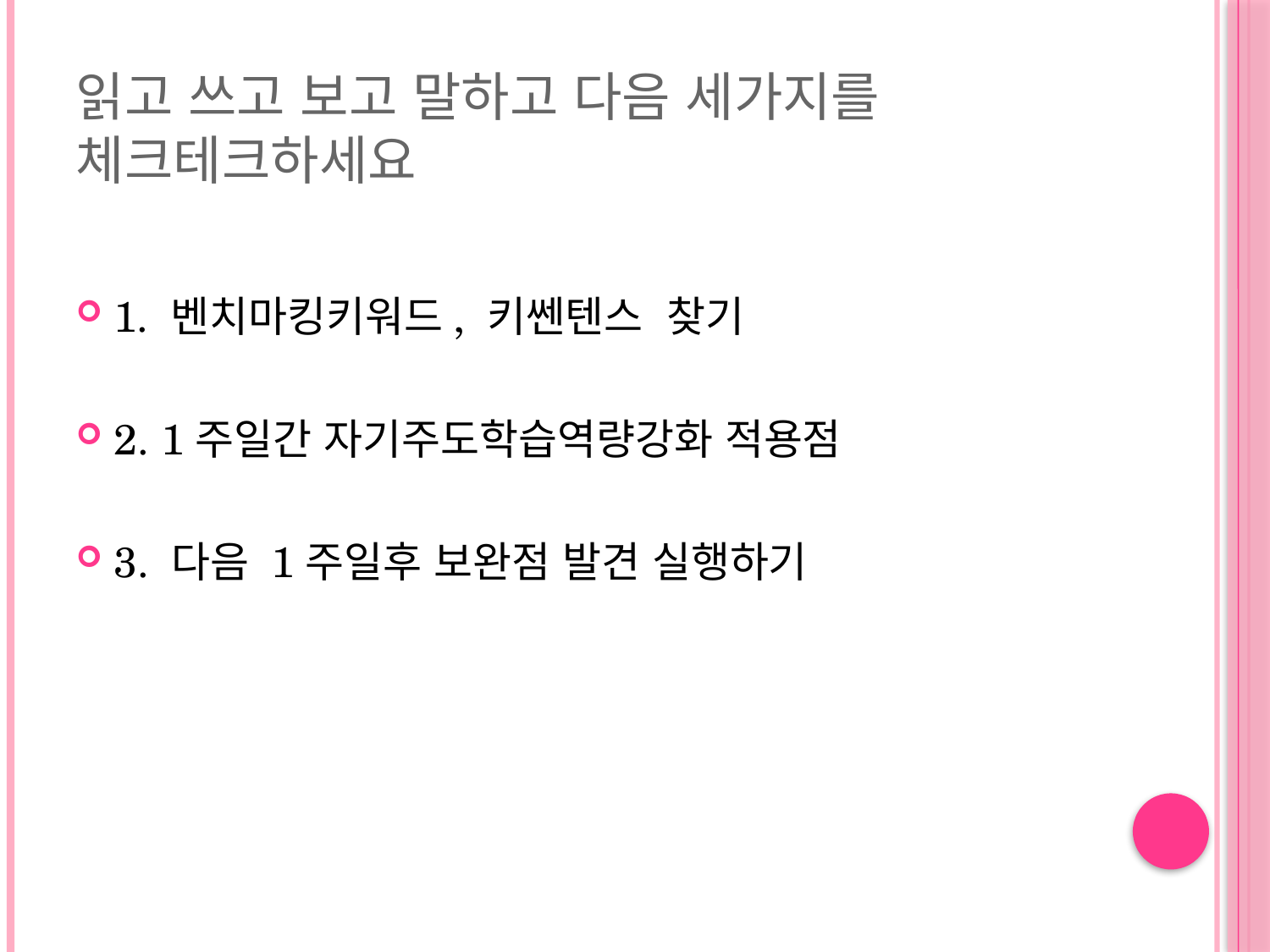

# 읽고 쓰고 보고 말하고 다음 세가지를  체크테크하세요

1. 벤치마킹키워드, 키쎈텐스  찾기

2. 1주일간 자기주도학습역량강화 적용점

3. 다음 1주일후 보완점 발견 실행하기